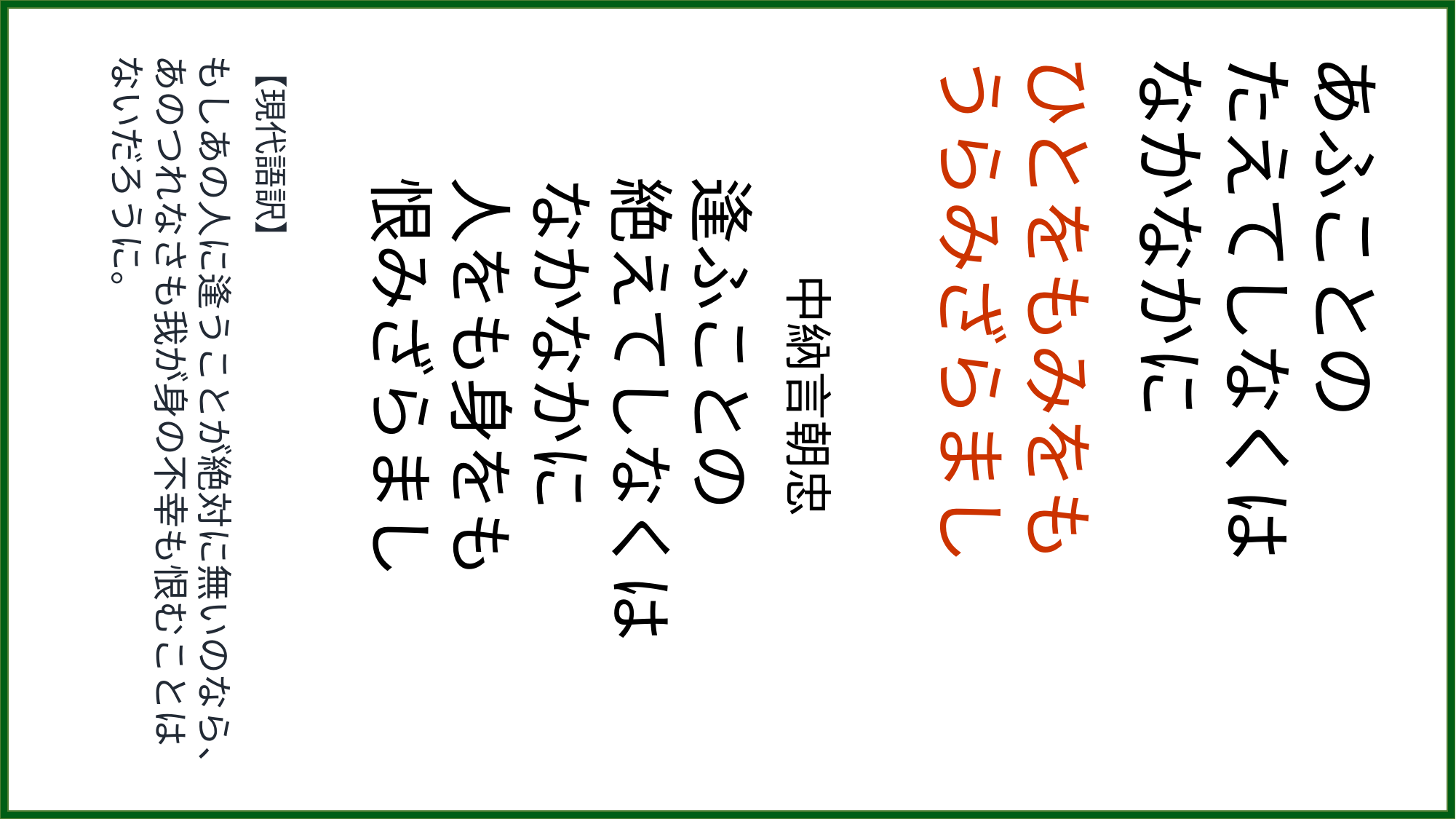

【現代語訳】

もしあの人に逢うことが絶対に無いのなら、あのつれなさも我が身の不幸も恨むことはないだろうに。
　　中納言朝忠

逢ふことの
絶えてしなくは
なかなかに
人をも身をも
恨みざらまし
ひとをもみをも
うらみざらまし
あふことの
たえてしなくは
なかなかに